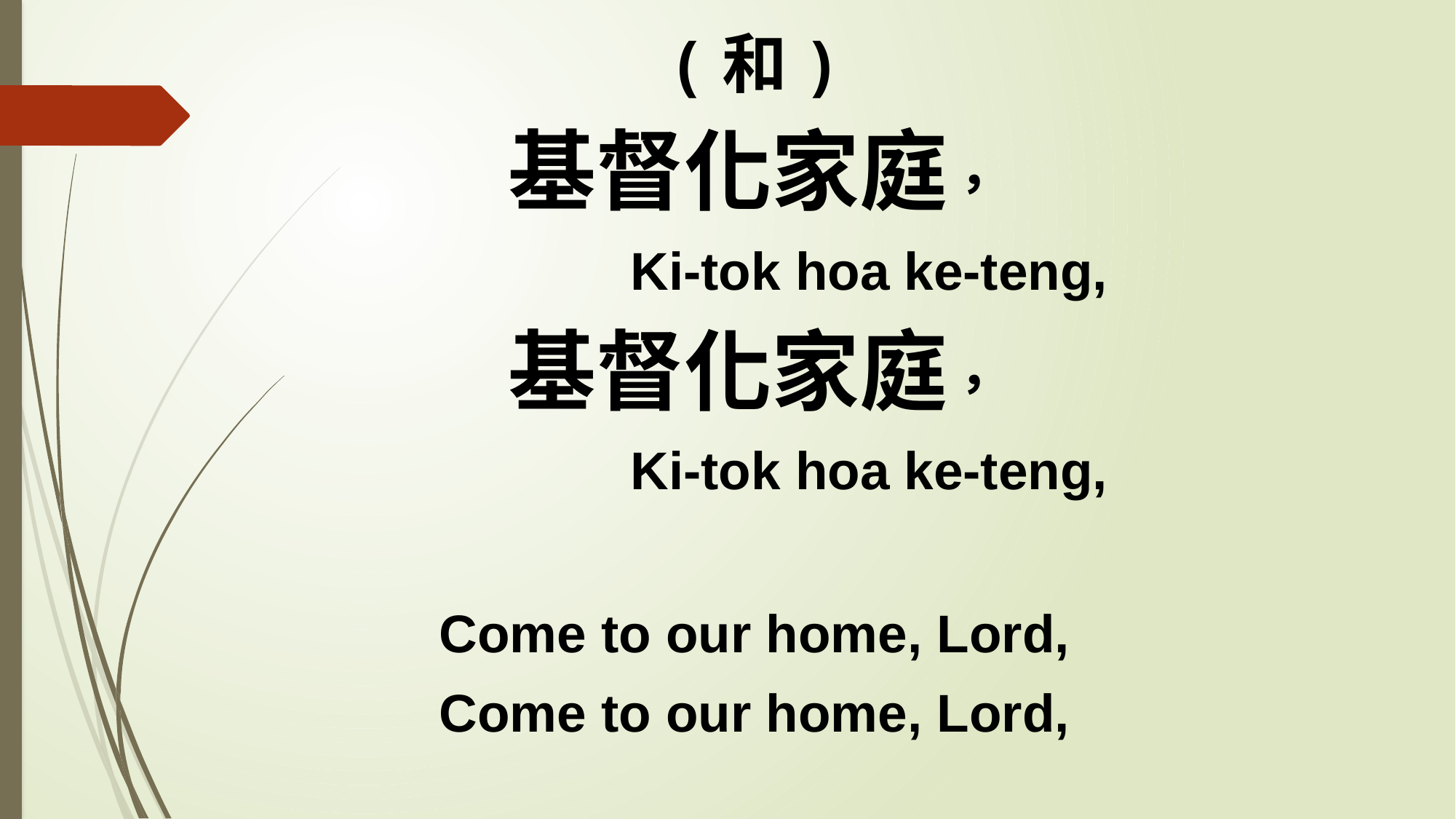

(和)
基督化家庭，
                             Ki-tok hoa ke-teng,
基督化家庭，
                             Ki-tok hoa ke-teng,

Come to our home, Lord,
Come to our home, Lord,